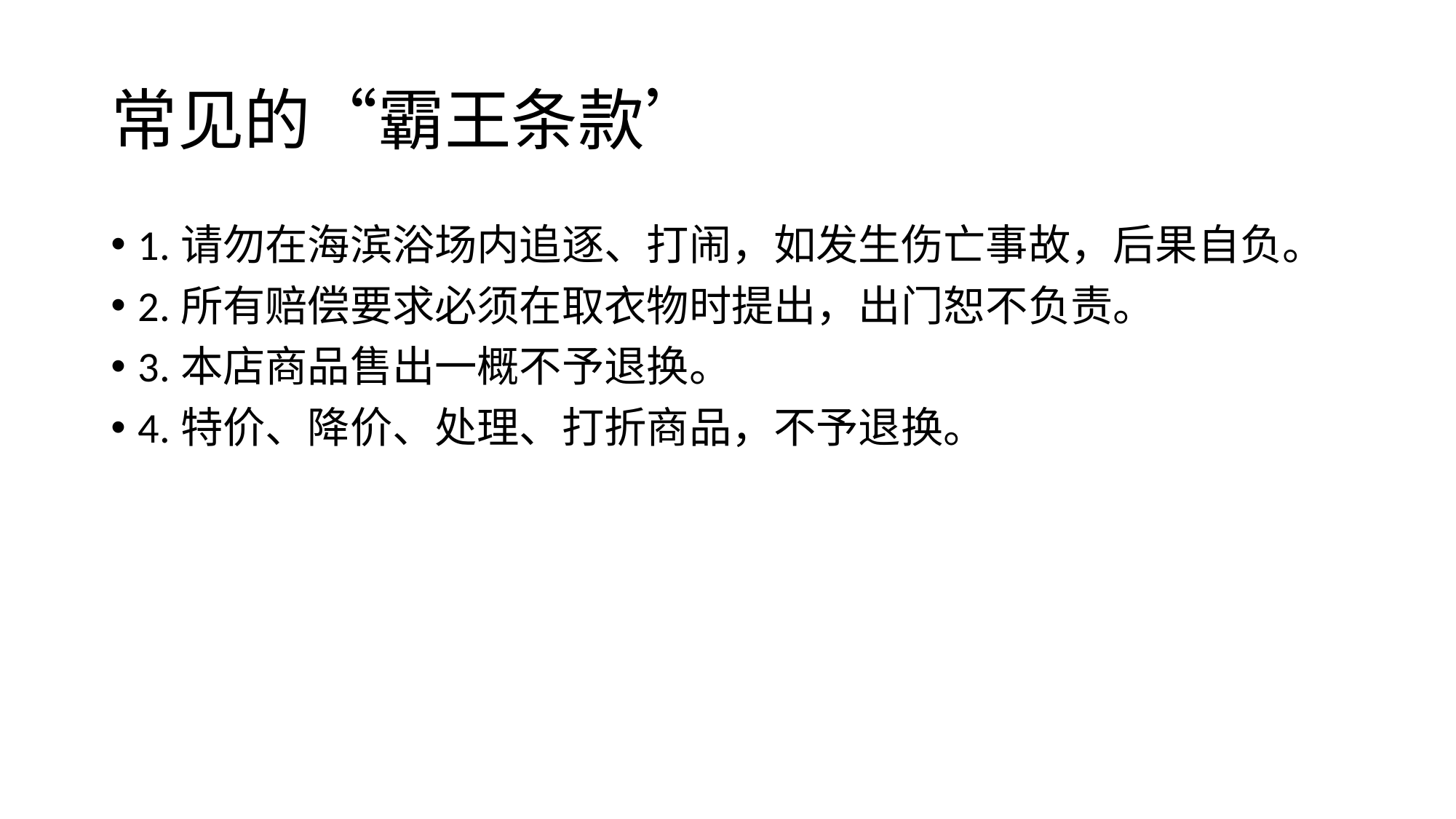

# 常见的“霸王条款’
1.请勿在海滨浴场内追逐、打闹，如发生伤亡事故，后果自负。
2.所有赔偿要求必须在取衣物时提出，出门恕不负责。
3.本店商品售出一概不予退换。
4.特价、降价、处理、打折商品，不予退换。